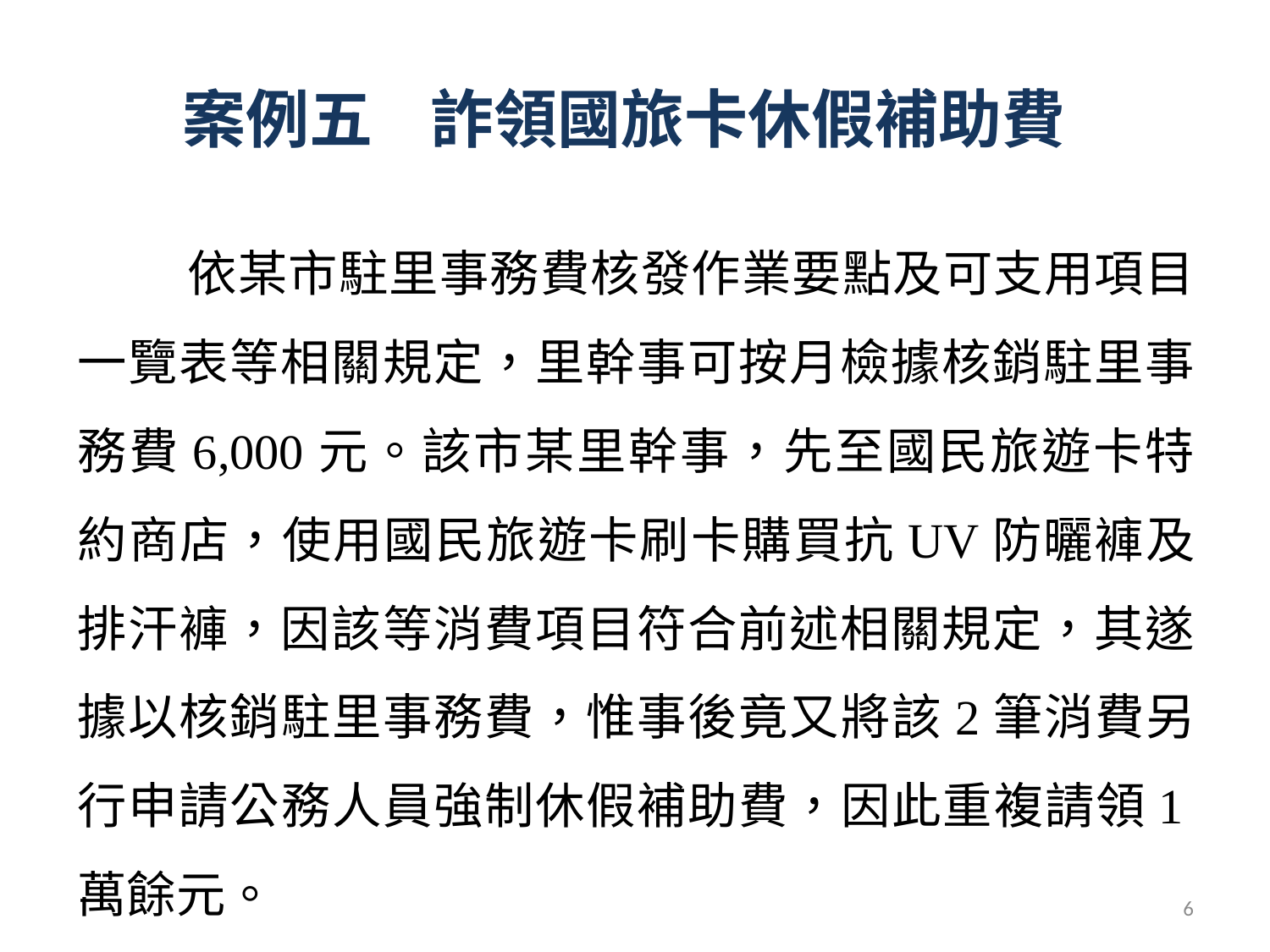

# 案例五    詐領國旅卡休假補助費
        依某市駐里事務費核發作業要點及可支用項目一覽表等相關規定，里幹事可按月檢據核銷駐里事務費6,000元。該市某里幹事，先至國民旅遊卡特約商店，使用國民旅遊卡刷卡購買抗UV防曬褲及排汗褲，因該等消費項目符合前述相關規定，其遂據以核銷駐里事務費，惟事後竟又將該2筆消費另行申請公務人員強制休假補助費，因此重複請領1萬餘元。
6